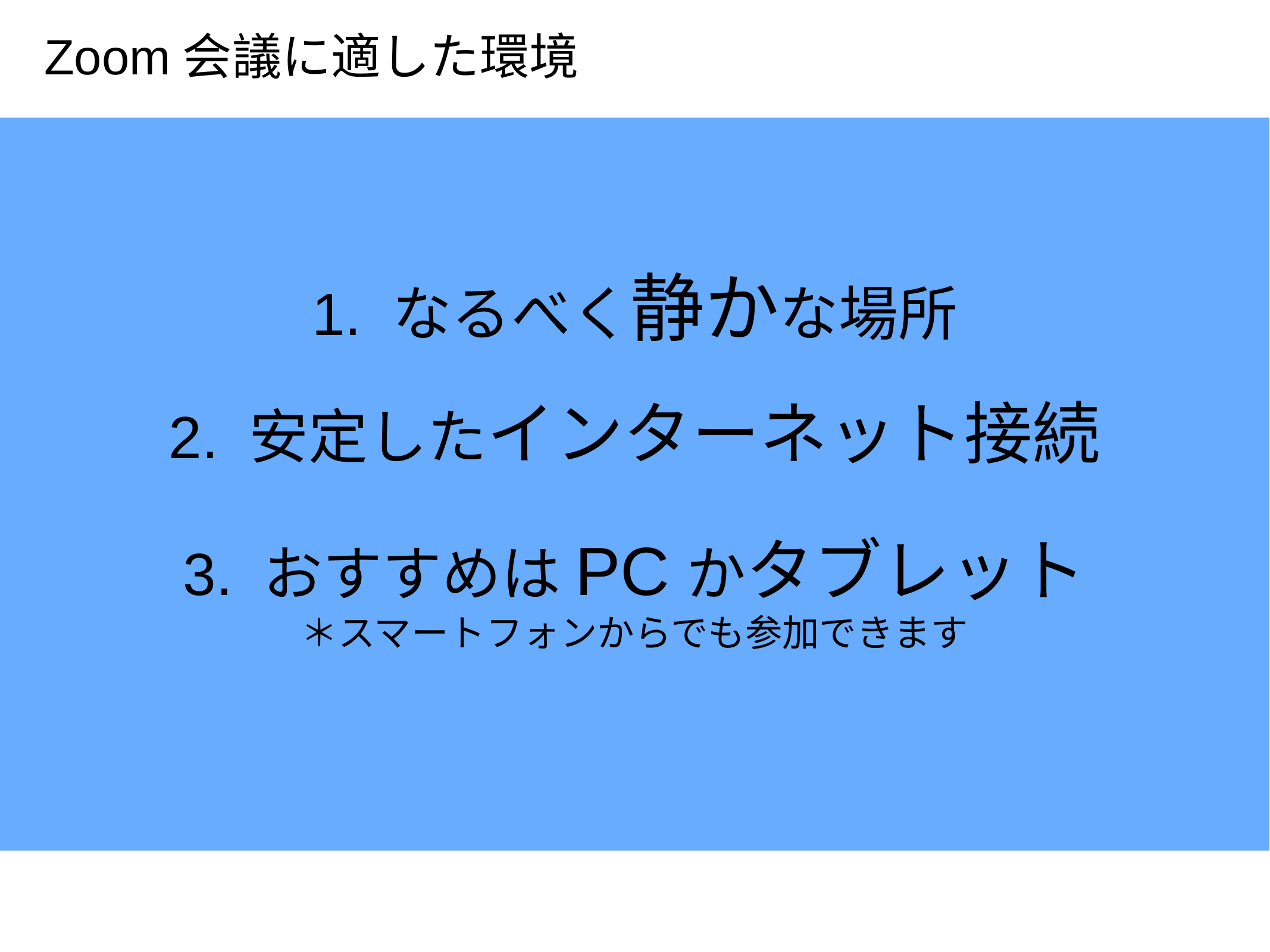

Zoom会議に適した環境

1. なるべく静かな場所
2. 安定したインターネット接続
3. おすすめはPCかタブレット
＊スマートフォンからでも参加できます